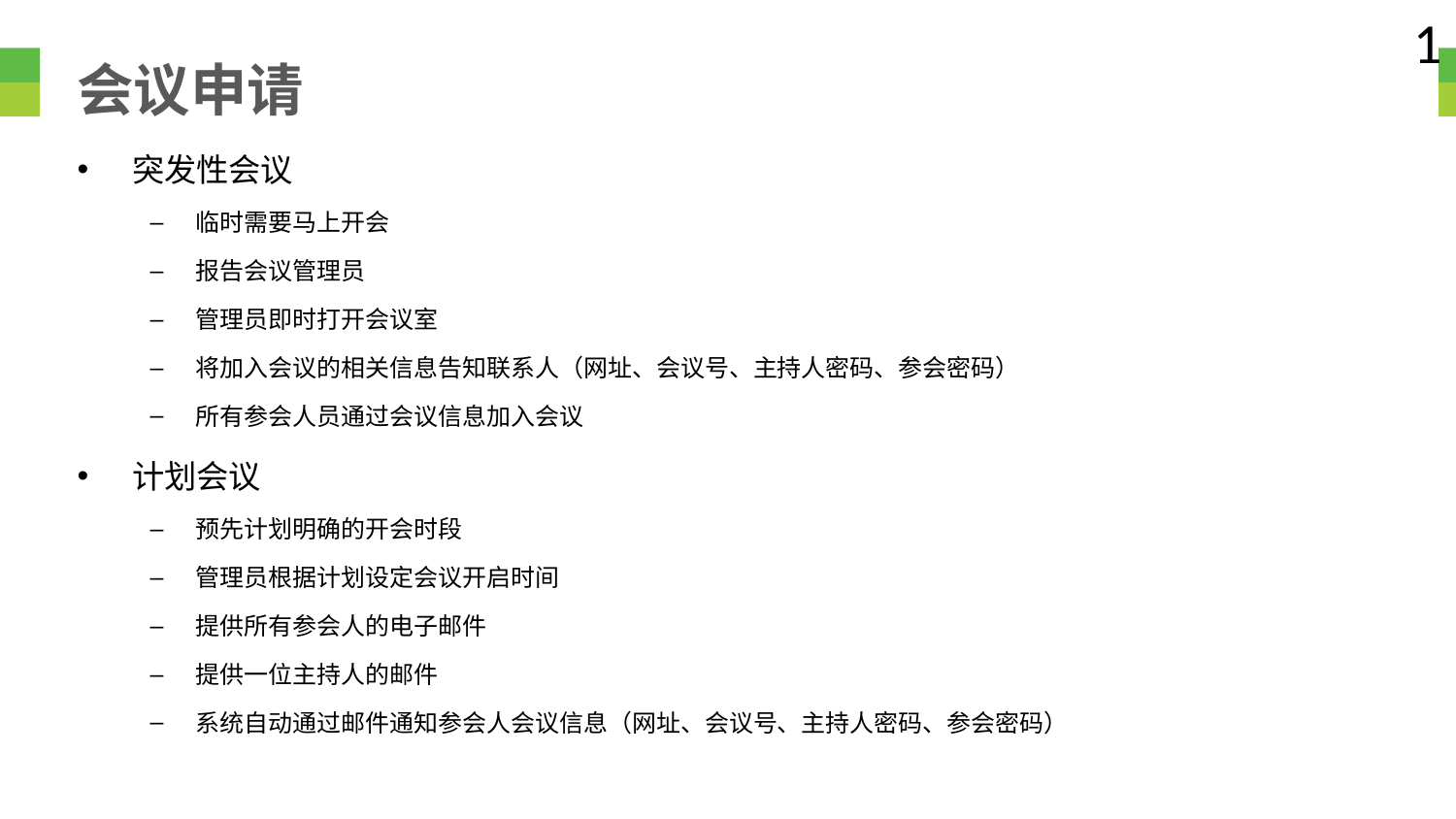

1

会议申请
突发性会议
临时需要马上开会
报告会议管理员
管理员即时打开会议室
将加入会议的相关信息告知联系人（网址、会议号、主持人密码、参会密码）
所有参会人员通过会议信息加入会议
计划会议
预先计划明确的开会时段
管理员根据计划设定会议开启时间
提供所有参会人的电子邮件
提供一位主持人的邮件
系统自动通过邮件通知参会人会议信息（网址、会议号、主持人密码、参会密码）